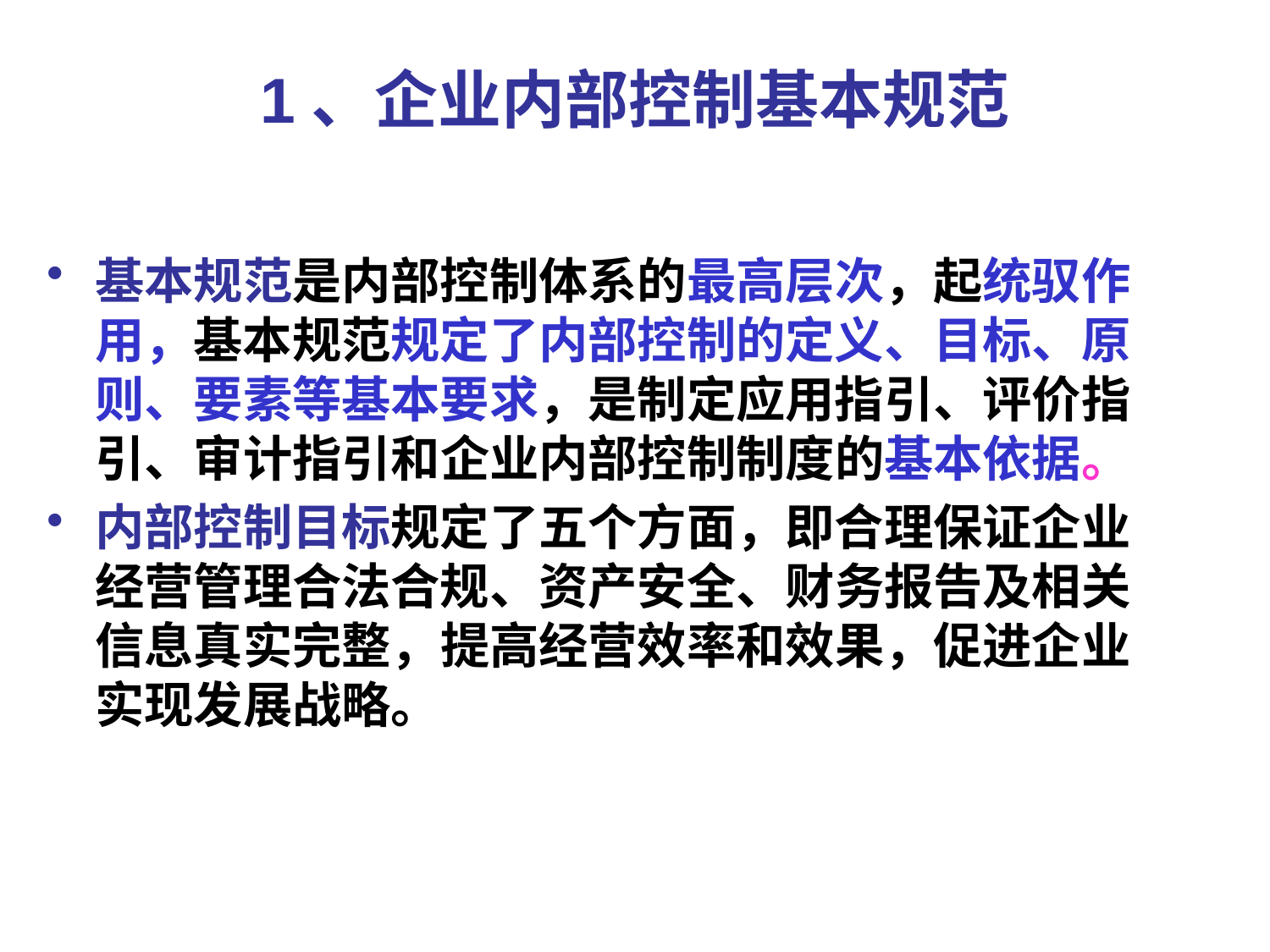

1、企业内部控制基本规范
基本规范是内部控制体系的最高层次，起统驭作用，基本规范规定了内部控制的定义、目标、原则、要素等基本要求，是制定应用指引、评价指引、审计指引和企业内部控制制度的基本依据。
内部控制目标规定了五个方面，即合理保证企业经营管理合法合规、资产安全、财务报告及相关信息真实完整，提高经营效率和效果，促进企业实现发展战略。